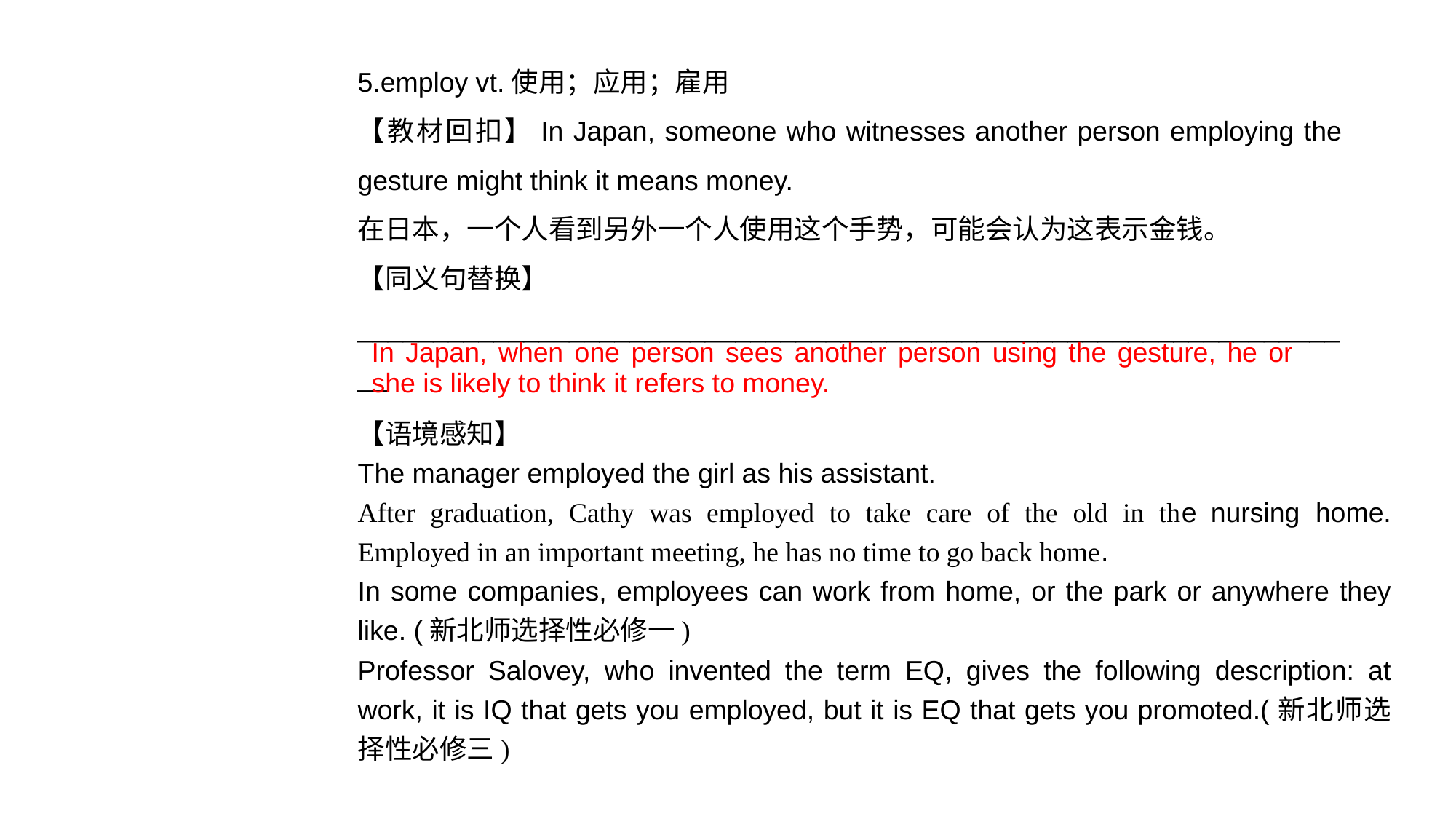

5.employ vt.使用；应用；雇用
【教材回扣】In Japan, someone who witnesses another person employing the gesture might think it means money.
在日本，一个人看到另外一个人使用这个手势，可能会认为这表示金钱。
【同义句替换】
___________________________________________________________________
In Japan, when one person sees another person using the gesture, he or she is likely to think it refers to money.
【语境感知】
The manager employed the girl as his assistant.
After graduation, Cathy was employed to take care of the old in the nursing home. Employed in an important meeting, he has no time to go back home.
In some companies, employees can work from home, or the park or anywhere they like. (新北师选择性必修一)
Professor Salovey, who invented the term EQ, gives the following description: at work, it is IQ that gets you employed, but it is EQ that gets you promoted.(新北师选择性必修三)